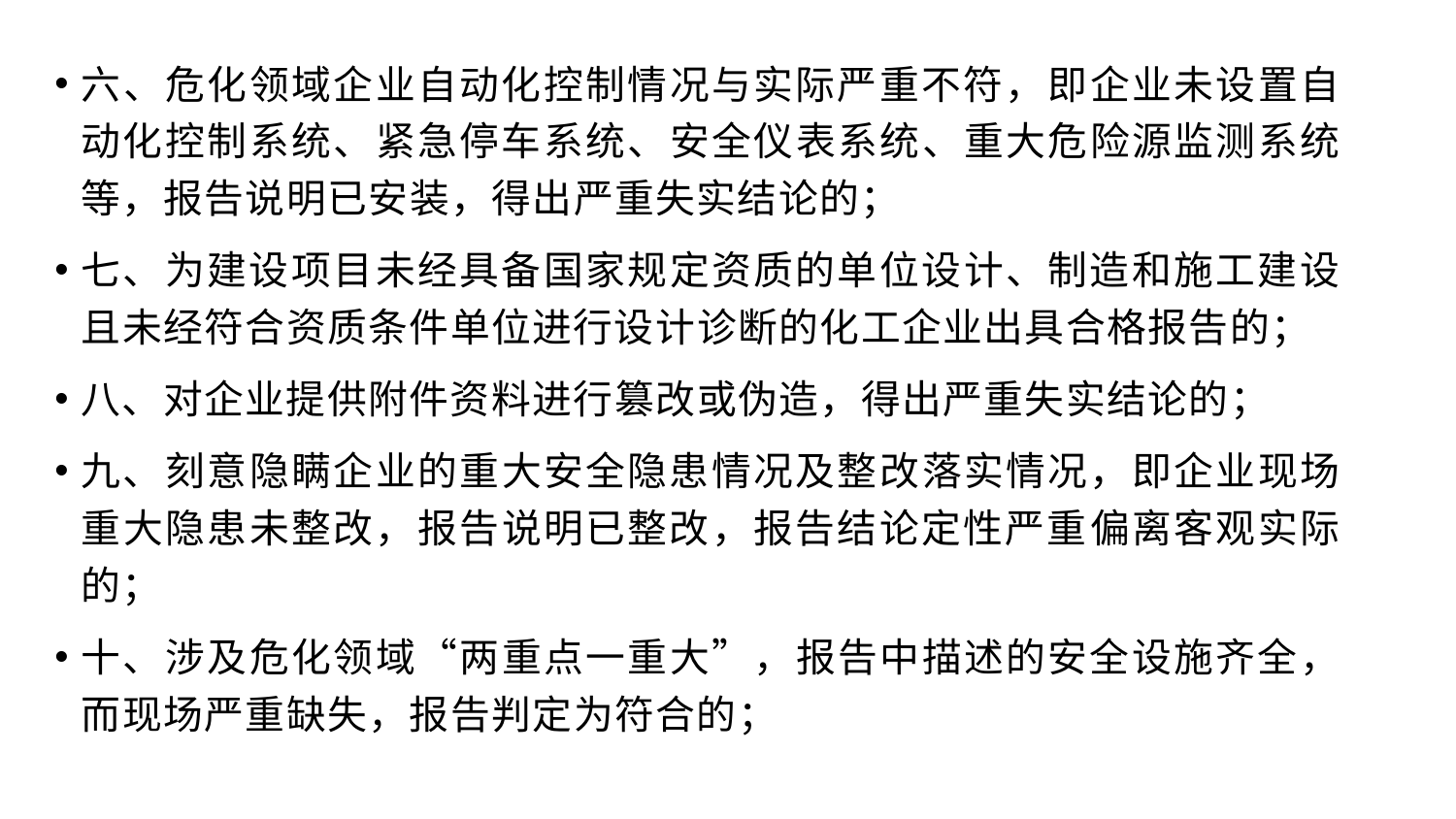

六、危化领域企业自动化控制情况与实际严重不符，即企业未设置自动化控制系统、紧急停车系统、安全仪表系统、重大危险源监测系统等，报告说明已安装，得出严重失实结论的；
七、为建设项目未经具备国家规定资质的单位设计、制造和施工建设且未经符合资质条件单位进行设计诊断的化工企业出具合格报告的；
八、对企业提供附件资料进行篡改或伪造，得出严重失实结论的；
九、刻意隐瞒企业的重大安全隐患情况及整改落实情况，即企业现场重大隐患未整改，报告说明已整改，报告结论定性严重偏离客观实际的；
十、涉及危化领域“两重点一重大”，报告中描述的安全设施齐全，而现场严重缺失，报告判定为符合的；